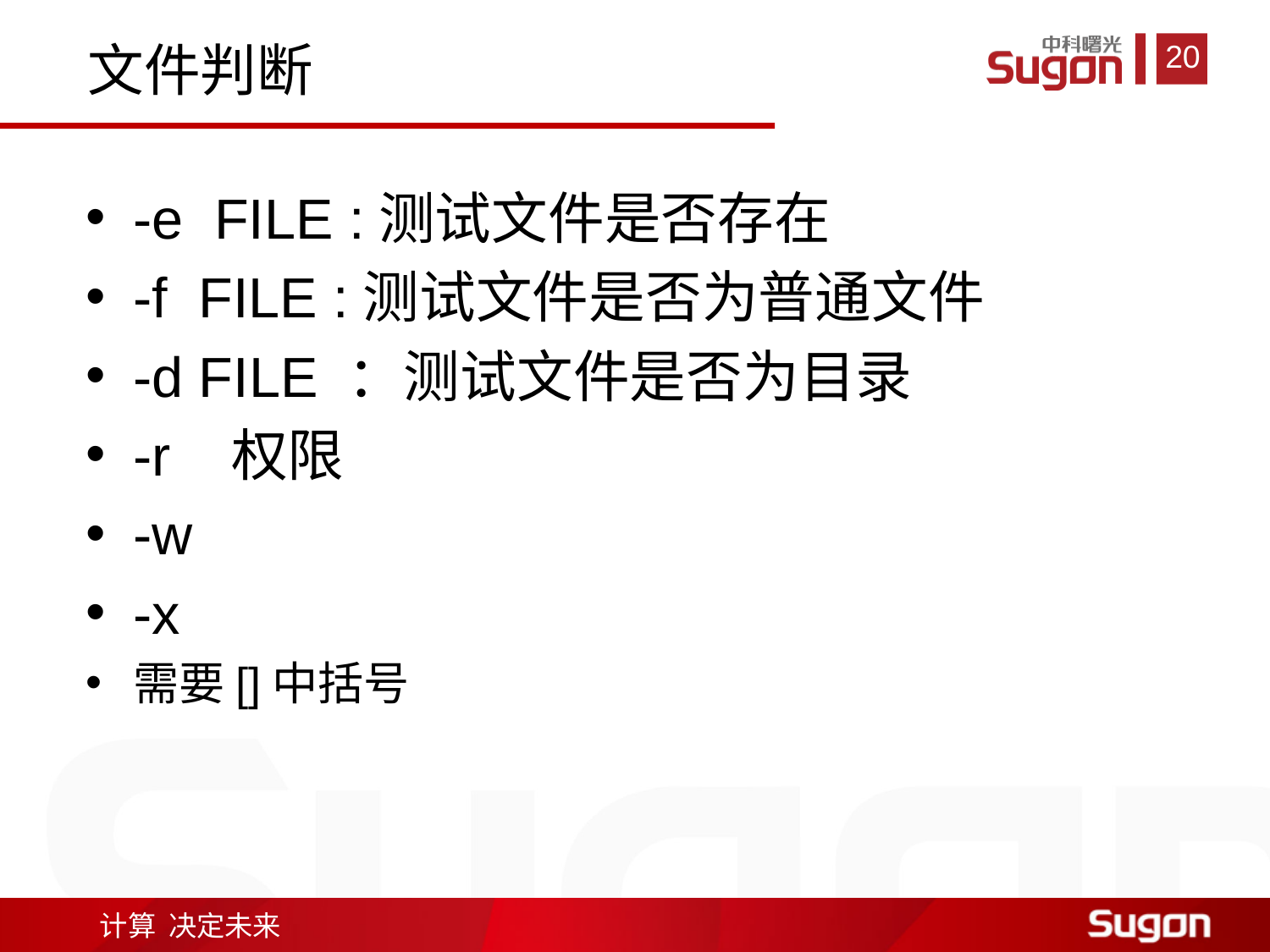

文件判断
-e  FILE :测试文件是否存在
-f  FILE :测试文件是否为普通文件
-d FILE ：测试文件是否为目录
-r   权限
-w
-x
需要[]中括号